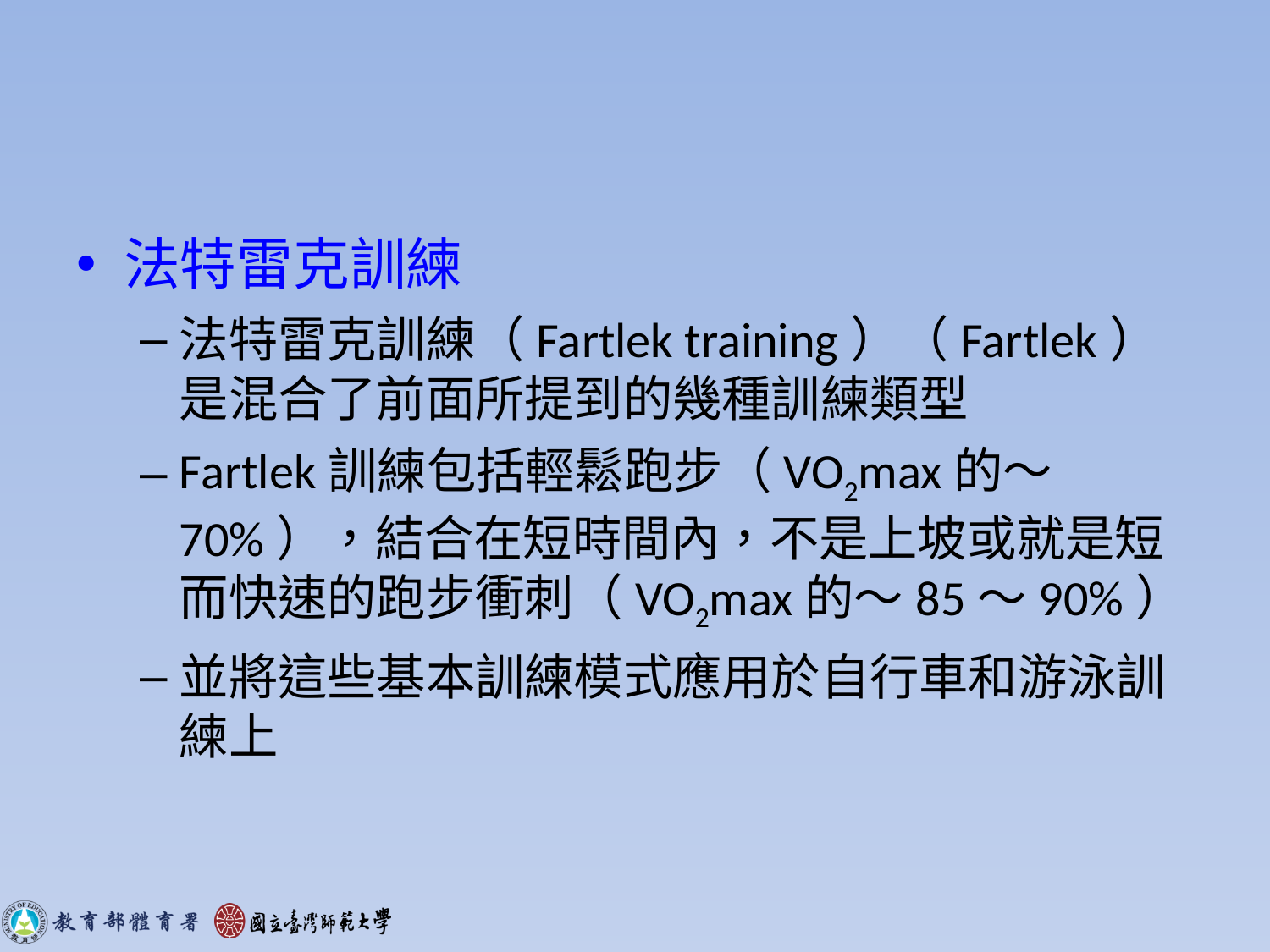

#
法特雷克訓練
法特雷克訓練（Fartlek training）（Fartlek）是混合了前面所提到的幾種訓練類型
Fartlek訓練包括輕鬆跑步（VO2max的～70%），結合在短時間內，不是上坡或就是短而快速的跑步衝刺（VO2max的〜85～90%）
並將這些基本訓練模式應用於自行車和游泳訓練上